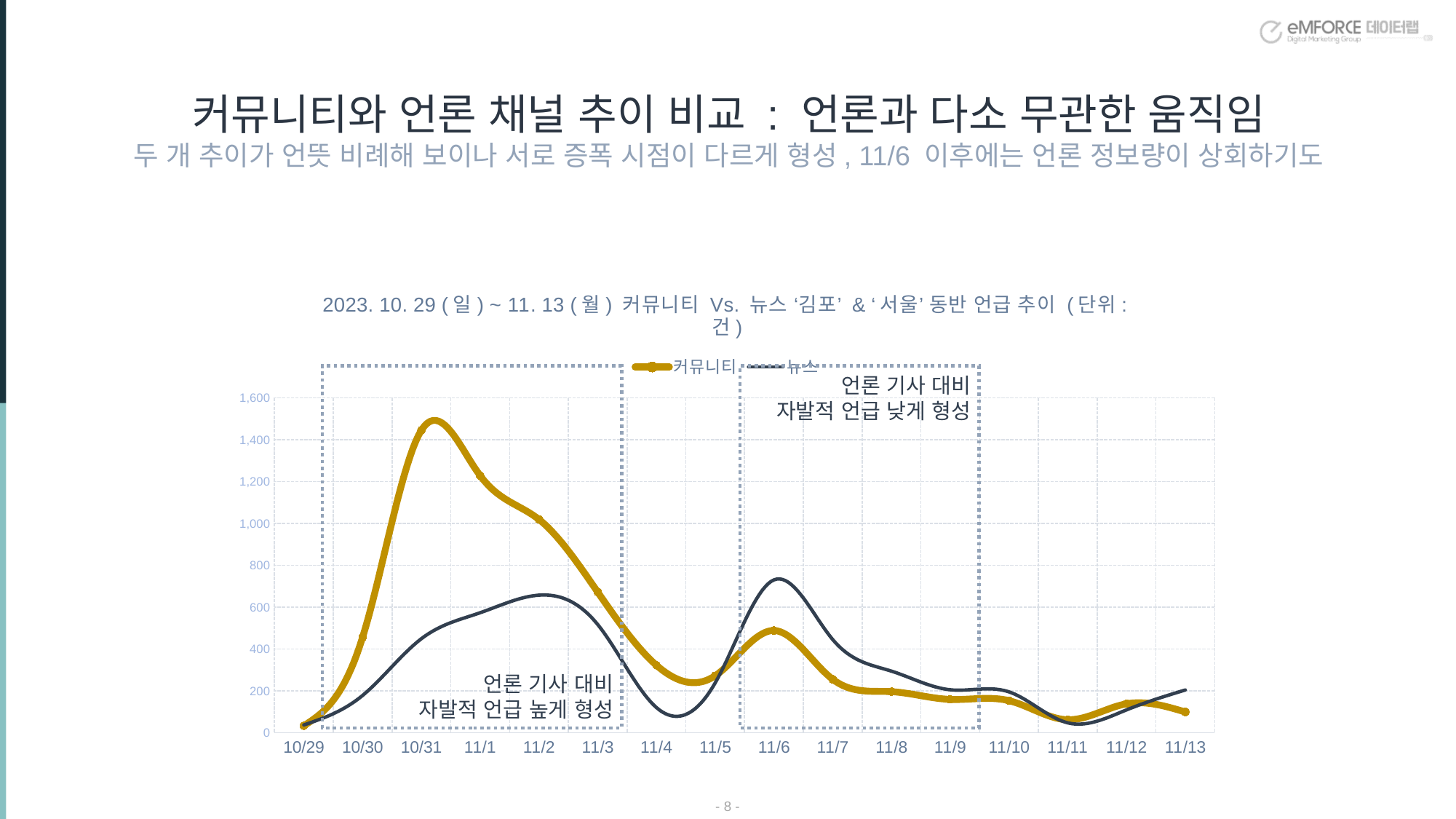

커뮤니티와 언론 채널 추이 비교 : 언론과 다소 무관한 움직임
두 개 추이가 언뜻 비례해 보이나 서로 증폭 시점이 다르게 형성, 11/6 이후에는 언론 정보량이 상회하기도

[unsupported chart]

언론 기사 대비
자발적 언급 낮게 형성
언론 기사 대비
자발적 언급 높게 형성
- 8 -